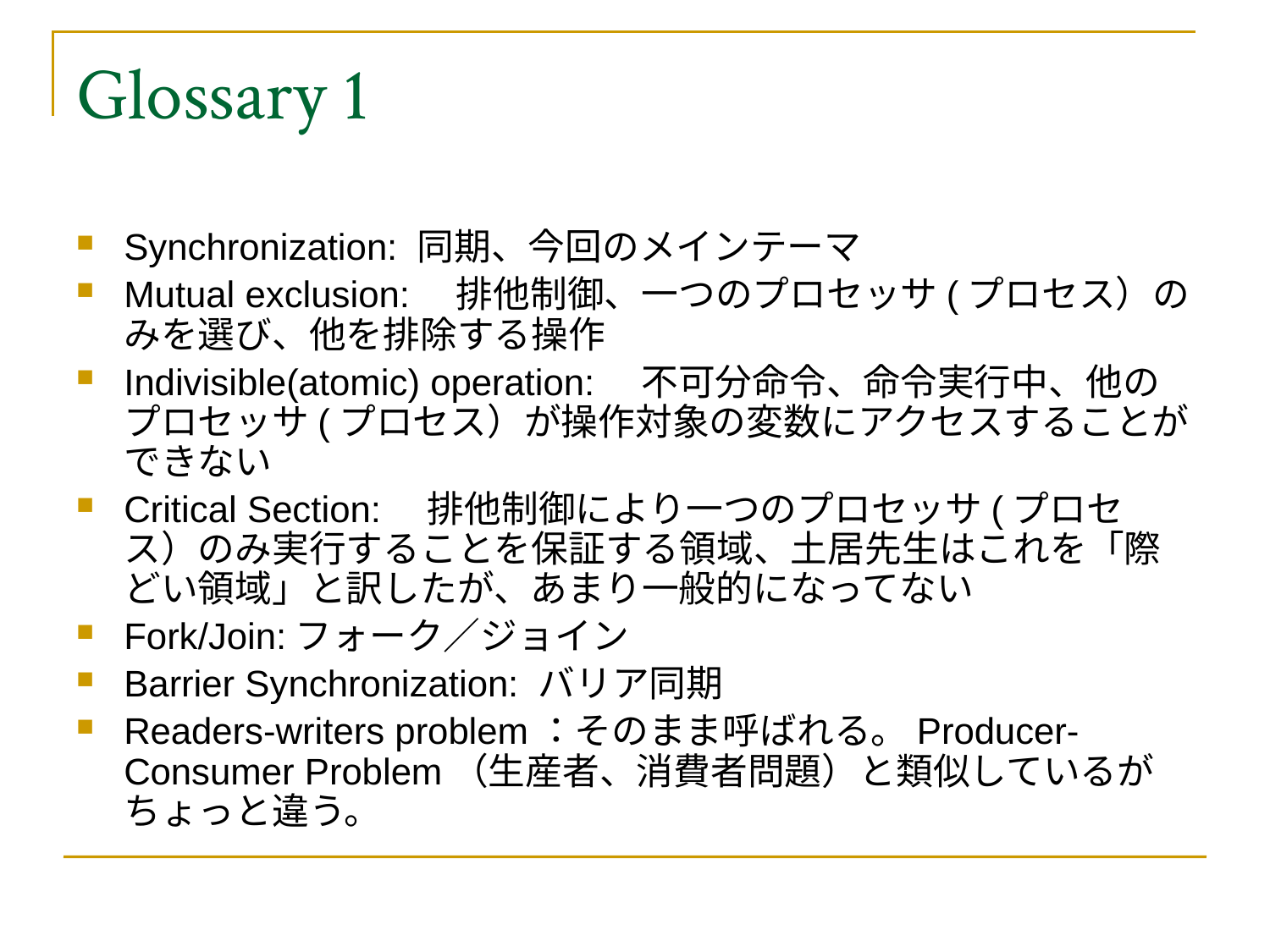

# Glossary 1
Synchronization: 同期、今回のメインテーマ
Mutual exclusion:　排他制御、一つのプロセッサ(プロセス）のみを選び、他を排除する操作
Indivisible(atomic) operation:　不可分命令、命令実行中、他のプロセッサ(プロセス）が操作対象の変数にアクセスすることができない
Critical Section:　排他制御により一つのプロセッサ(プロセス）のみ実行することを保証する領域、土居先生はこれを「際どい領域」と訳したが、あまり一般的になってない
Fork/Join:フォーク／ジョイン
Barrier Synchronization: バリア同期
Readers-writers problem：そのまま呼ばれる。Producer-Consumer Problem（生産者、消費者問題）と類似しているがちょっと違う。